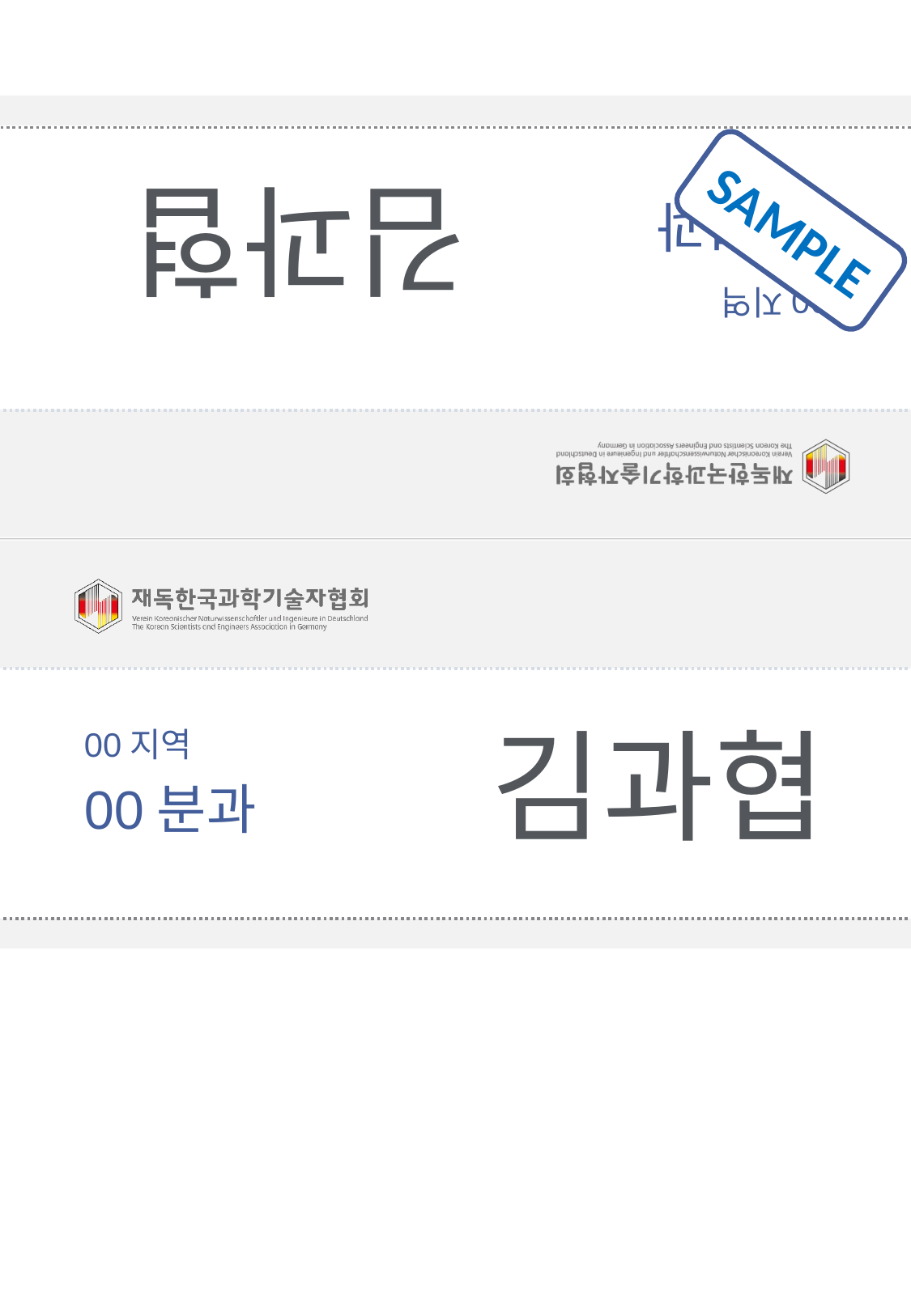

# 김과협
00분과
SAMPLE
00지역

00지역
김과협
00분과